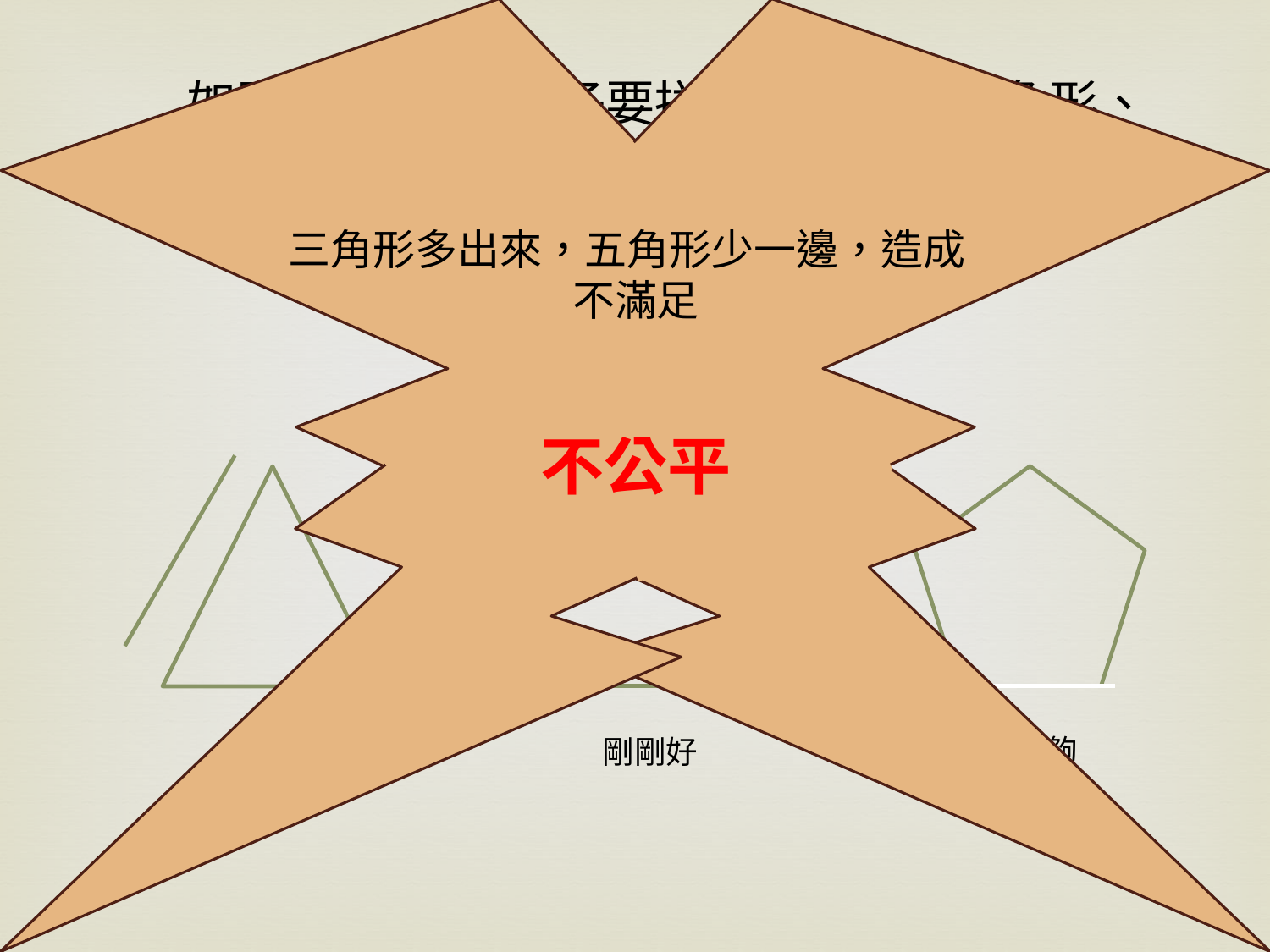

如同總數12根筷子要拼成三角形、四角形、五角形

方法１：平分
三角形多出來，五角形少一邊，造成
不滿足

不公平

不足夠
有多出
剛剛好